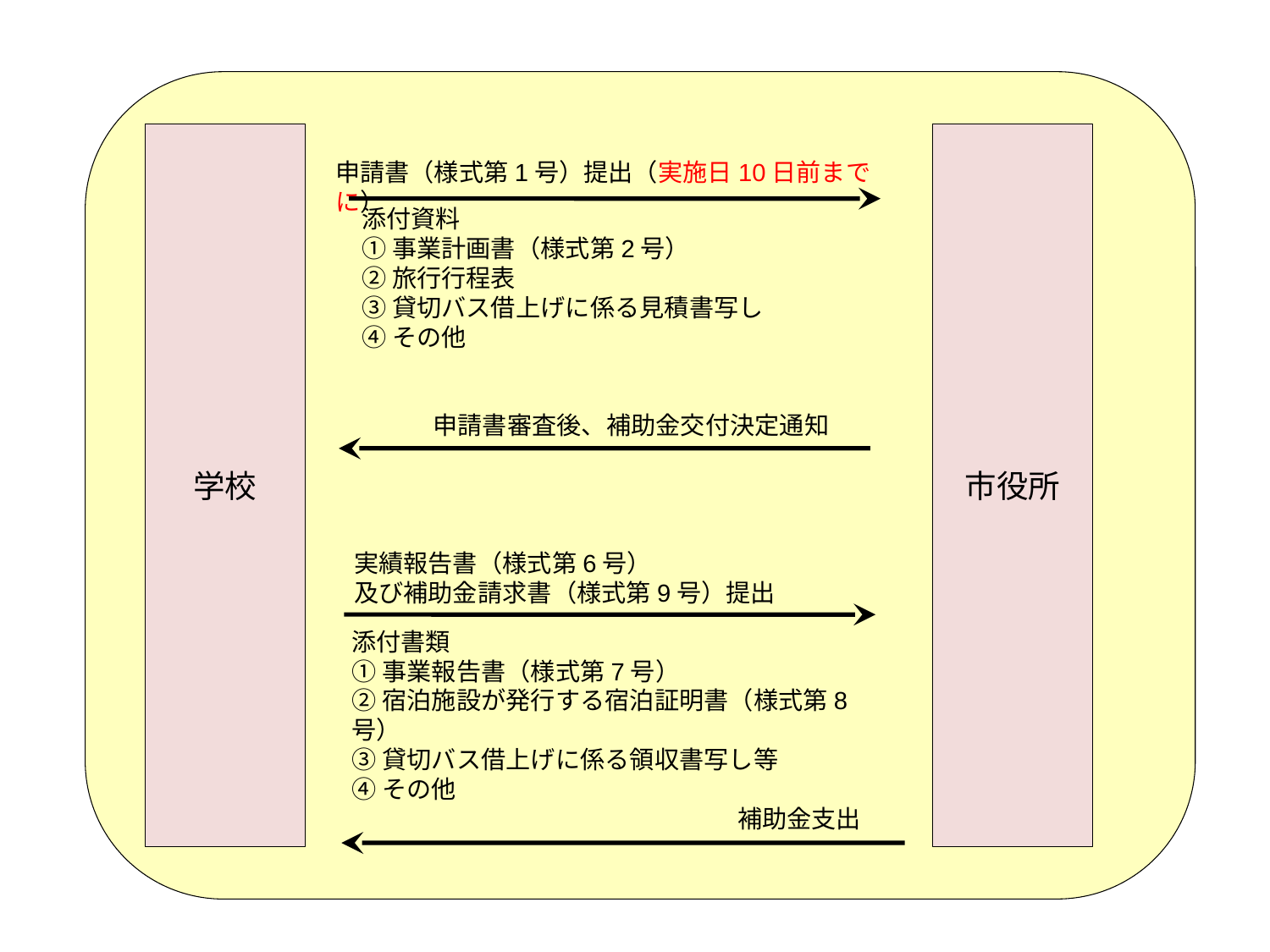

申請書（様式第1号）提出（実施日10日前までに）
添付資料
①事業計画書（様式第2号）
②旅行行程表
③貸切バス借上げに係る見積書写し
④その他

申請書審査後、補助金交付決定通知

実績報告書（様式第6号）
及び補助金請求書（様式第9号）提出

添付書類
①事業報告書（様式第7号）
②宿泊施設が発行する宿泊証明書（様式第8号）
③貸切バス借上げに係る領収書写し等
④その他
補助金支出

学校
市役所
#